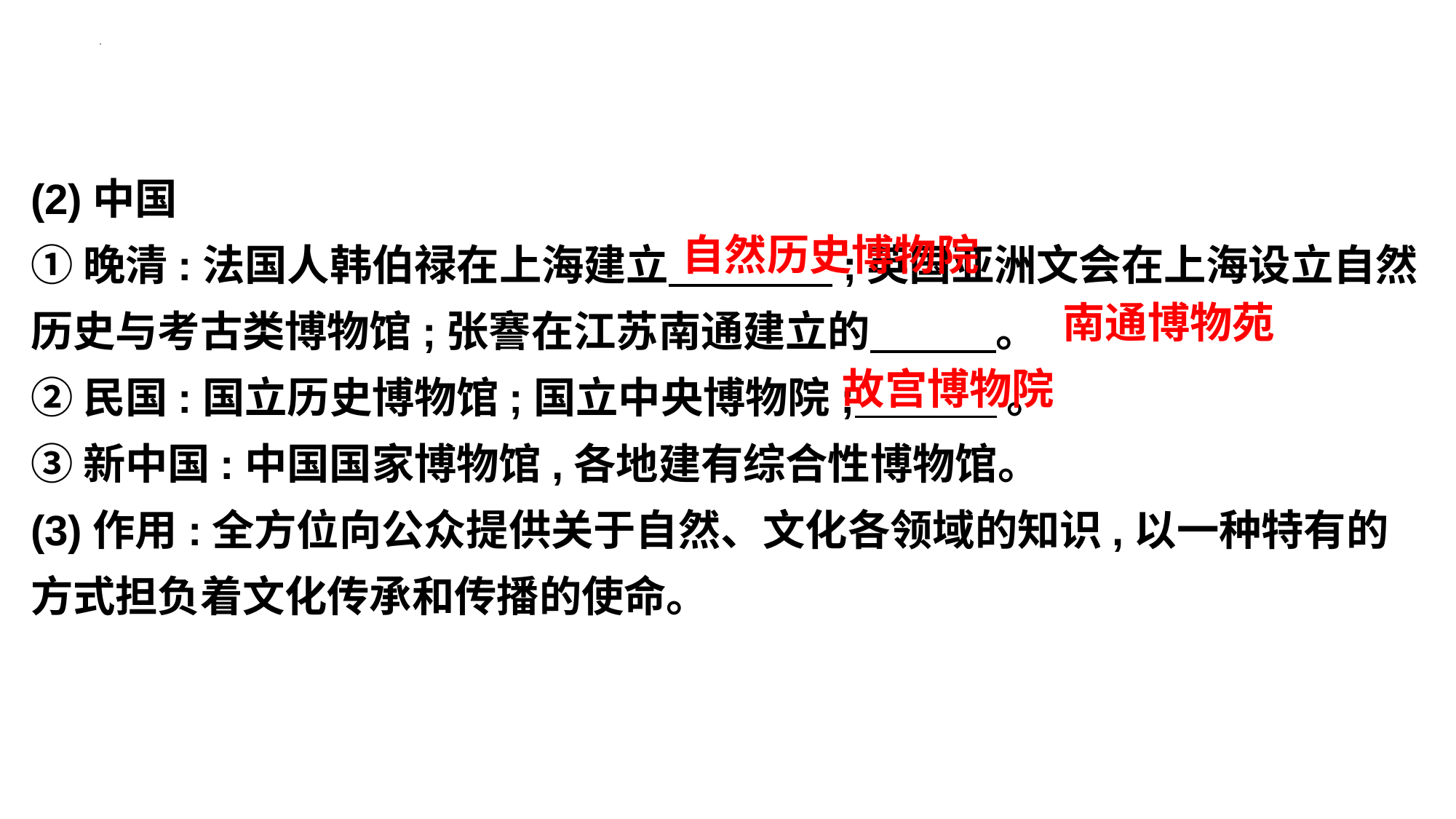

(2)中国
①晚清:法国人韩伯禄在上海建立                 ;英国亚洲文会在上海设立自然历史与考古类博物馆;张謇在江苏南通建立的             。
②民国:国立历史博物馆;国立中央博物院;            。
③新中国:中国国家博物馆,各地建有综合性博物馆。
(3)作用:全方位向公众提供关于自然、文化各领域的知识,以一种特有的
方式担负着文化传承和传播的使命。
自然历史博物院
南通博物苑
故宫博物院